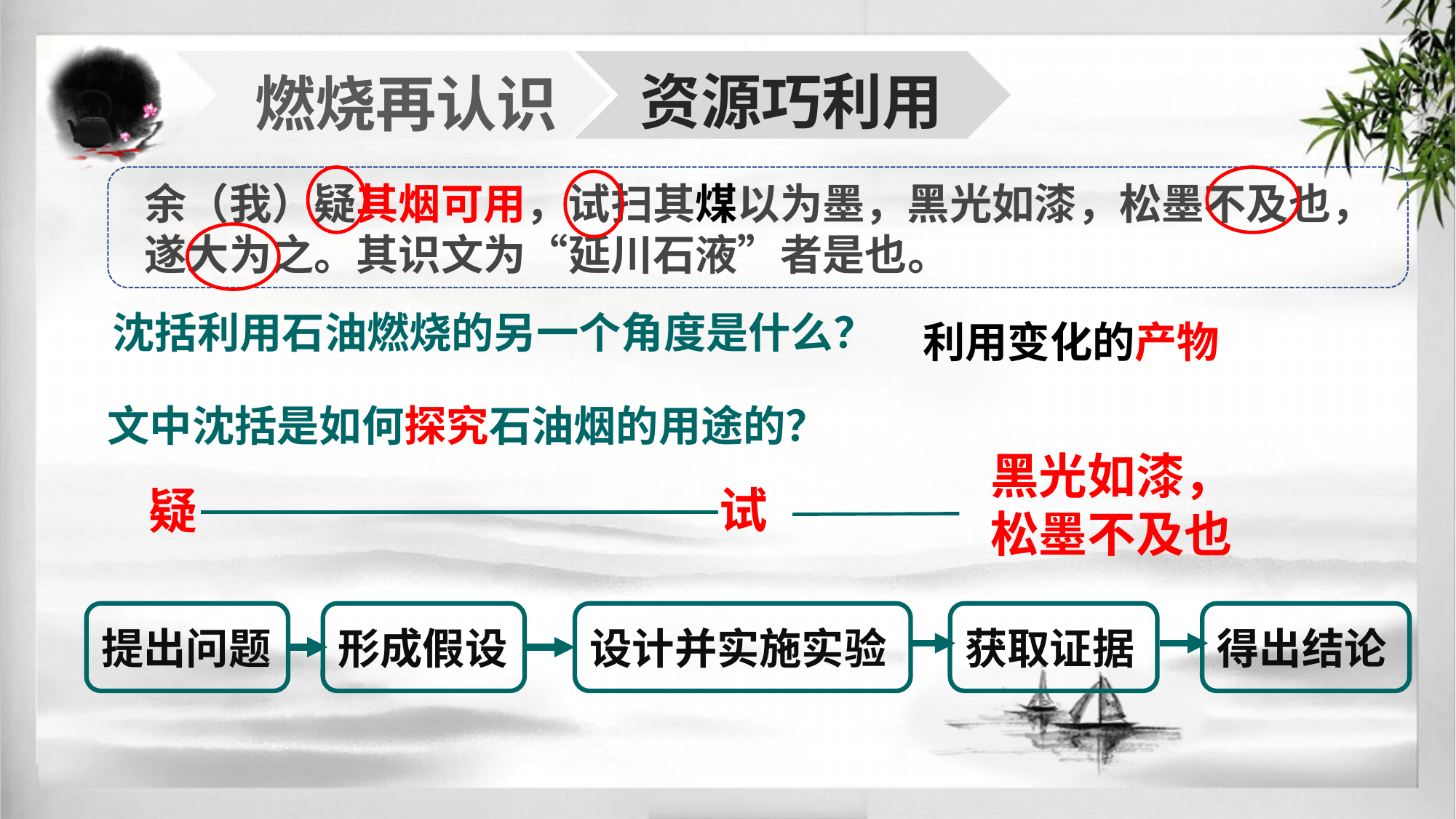

资源巧利用
燃烧再认识

余（我）疑其烟可用，试扫其煤以为墨，黑光如漆，松墨不及也，遂大为之。其识文为“延川石液”者是也。

沈括利用石油燃烧的另一个角度是什么？
利用变化的产物
文中沈括是如何探究石油烟的用途的？
黑光如漆，松墨不及也
试
疑
得出结论
设计并实施实验
获取证据
提出问题
形成假设